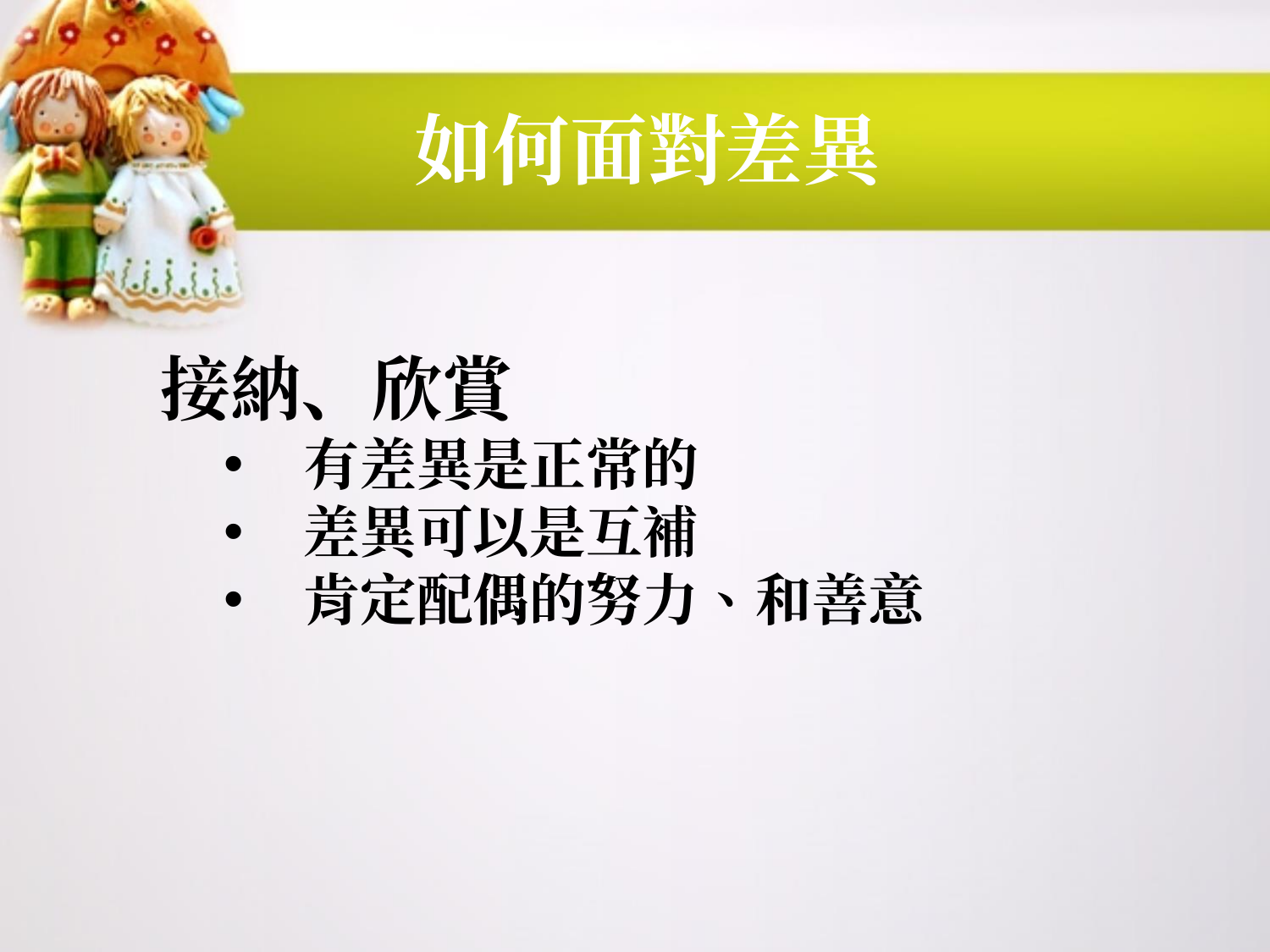

# 如何面對差異
接納、欣賞
有差異是正常的
差異可以是互補
肯定配偶的努力、和善意